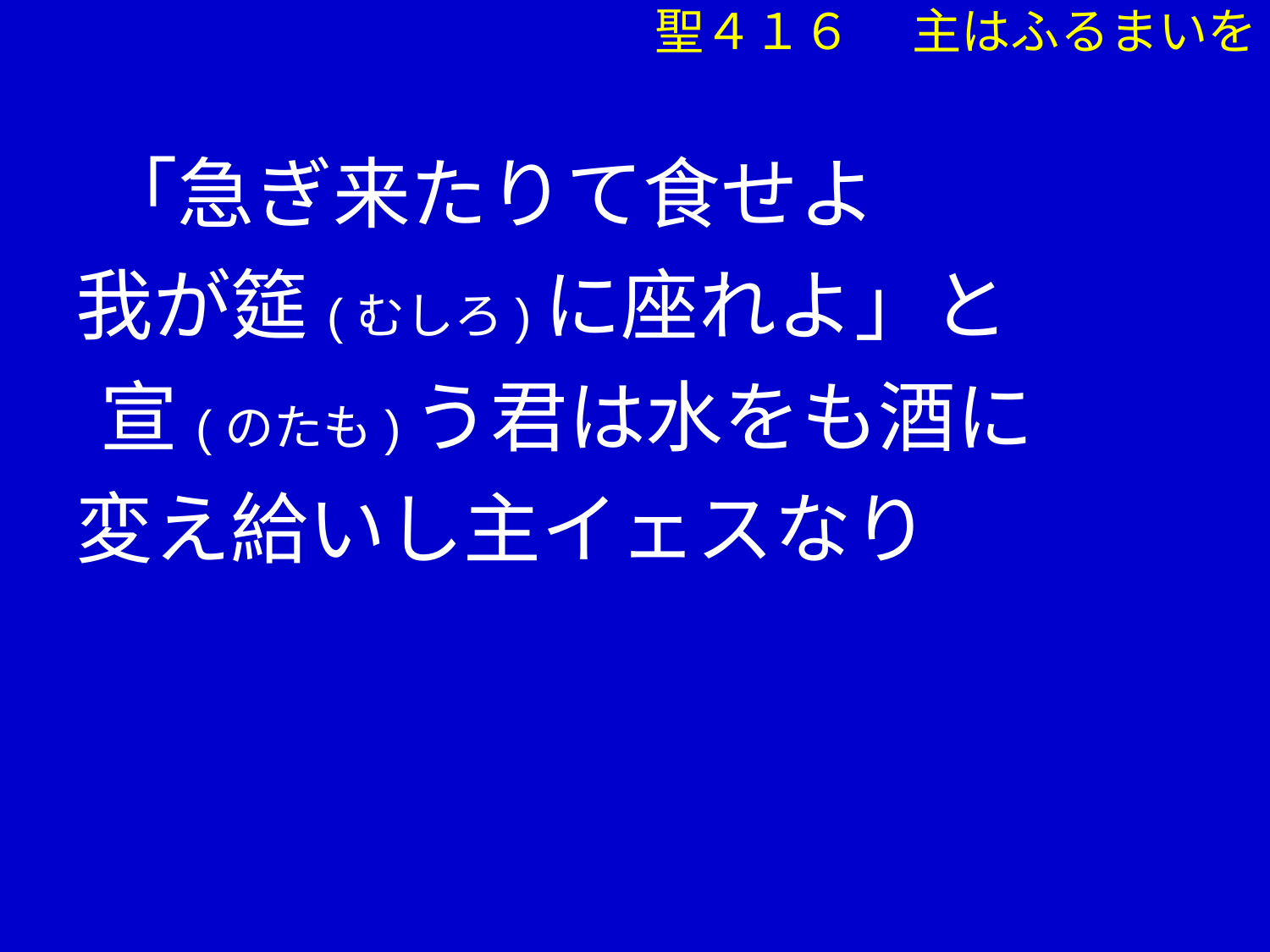

聖４１６ 　主はふるまいを
　「急ぎ来たりて食せよ
  我が筵(むしろ)に座れよ」と
　宣(のたも)う君は水をも酒に
  変え給いし主イェスなり